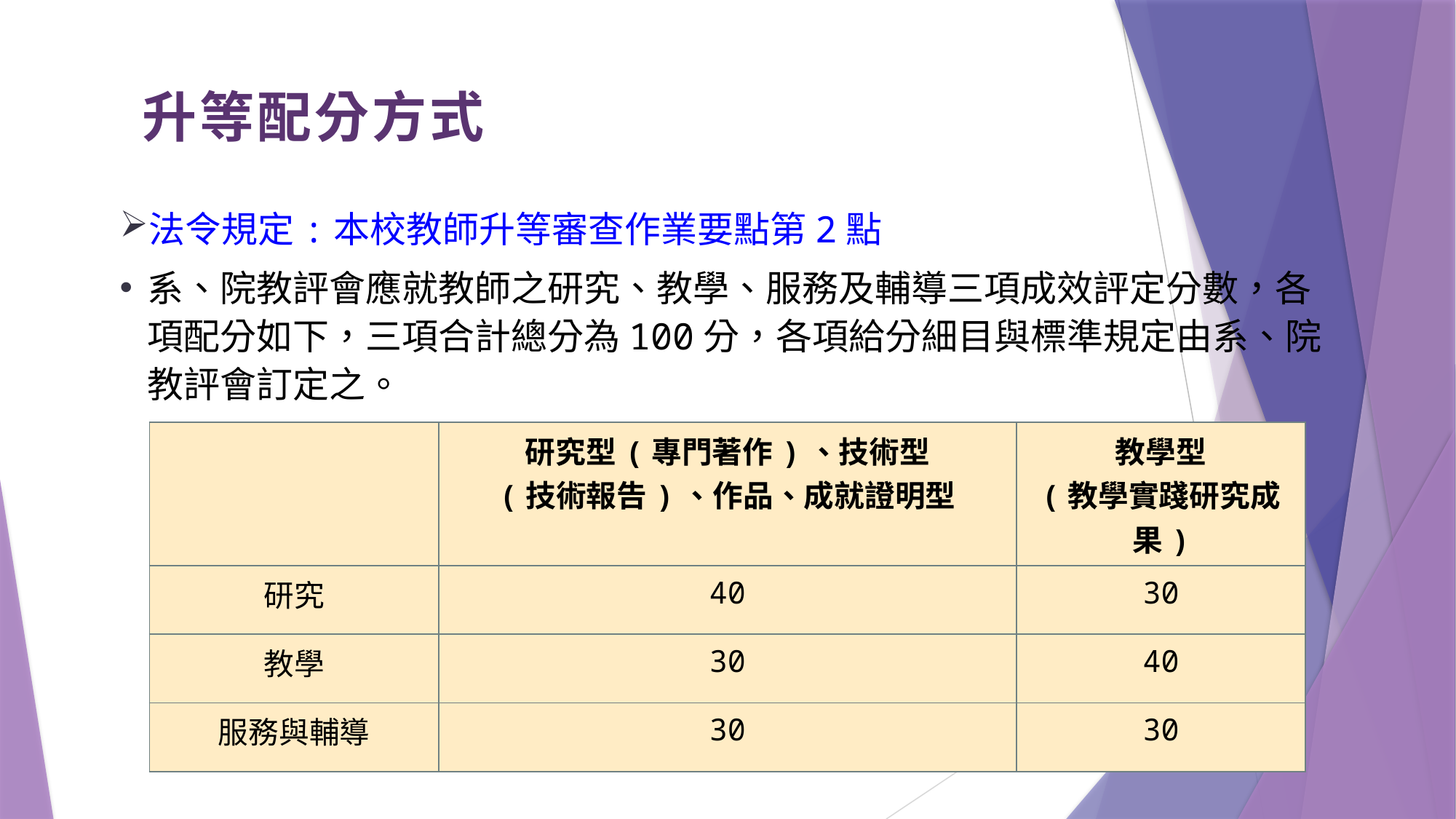

升等配分方式
法令規定:本校教師升等審查作業要點第2點
系、院教評會應就教師之研究、教學、服務及輔導三項成效評定分數，各項配分如下，三項合計總分為100分，各項給分細目與標準規定由系、院教評會訂定之。

|  | 研究型(專門著作)、技術型 (技術報告)、作品、成就證明型 | 教學型 (教學實踐研究成果) |
| --- | --- | --- |
| 研究 | 40 | 30 |
| 教學 | 30 | 40 |
| 服務與輔導 | 30 | 30 |
18